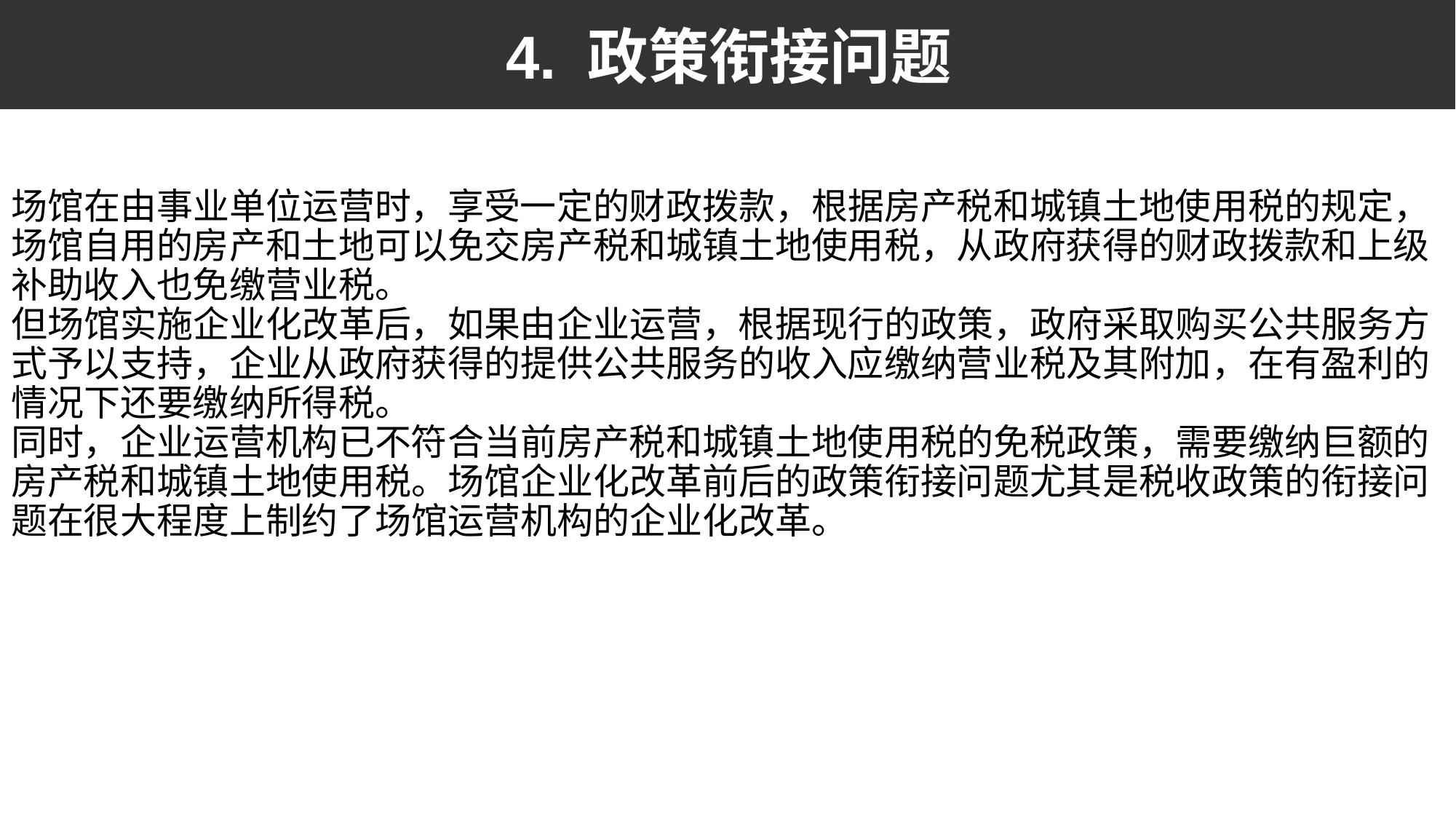

# 4. 政策衔接问题
场馆在由事业单位运营时，享受一定的财政拨款，根据房产税和城镇土地使用税的规定，场馆自用的房产和土地可以免交房产税和城镇土地使用税，从政府获得的财政拨款和上级补助收入也免缴营业税。
但场馆实施企业化改革后，如果由企业运营，根据现行的政策，政府采取购买公共服务方式予以支持，企业从政府获得的提供公共服务的收入应缴纳营业税及其附加，在有盈利的情况下还要缴纳所得税。
同时，企业运营机构已不符合当前房产税和城镇土地使用税的免税政策，需要缴纳巨额的房产税和城镇土地使用税。场馆企业化改革前后的政策衔接问题尤其是税收政策的衔接问题在很大程度上制约了场馆运营机构的企业化改革。